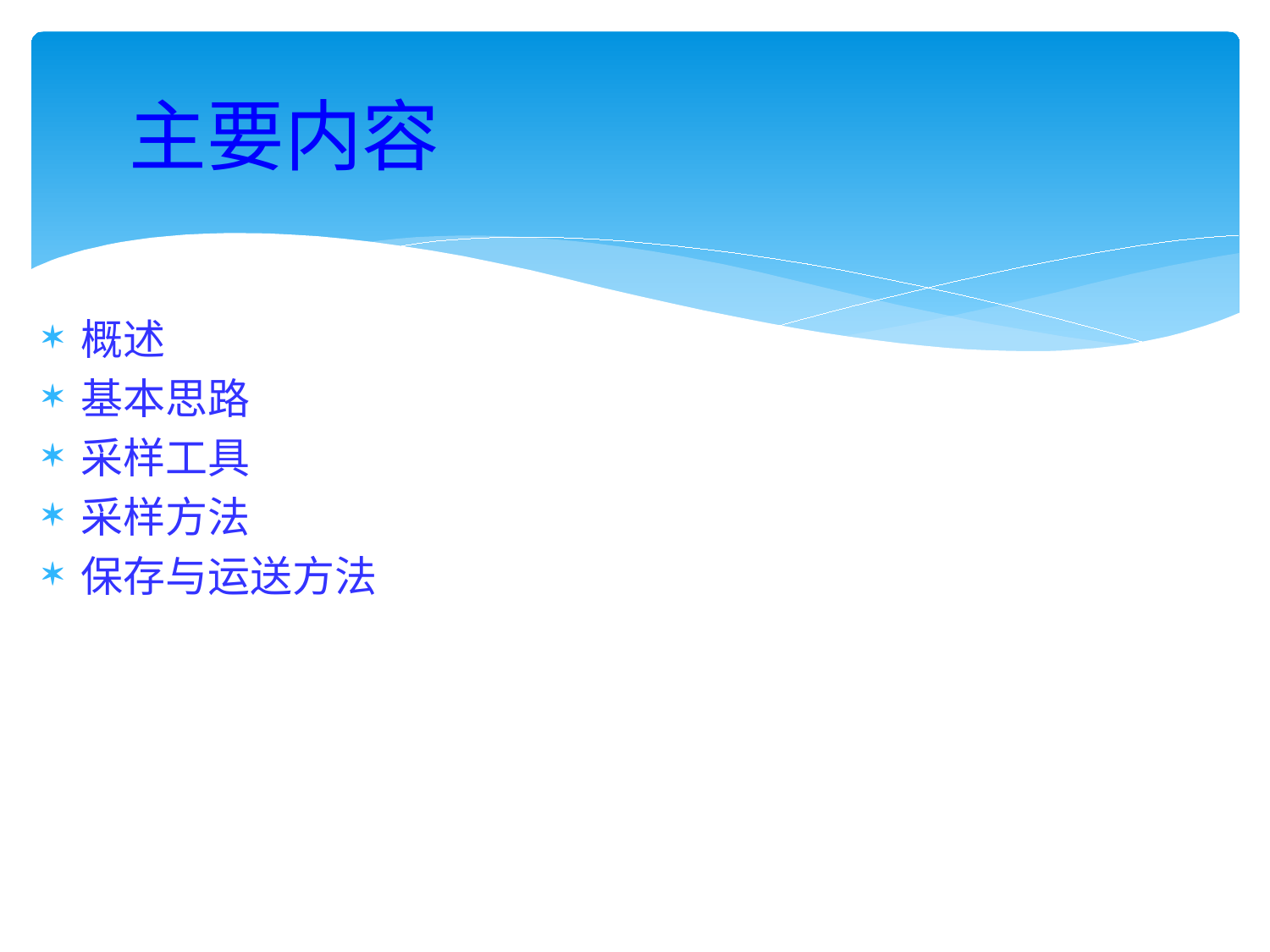

# 主要内容
概述
基本思路
采样工具
采样方法
保存与运送方法